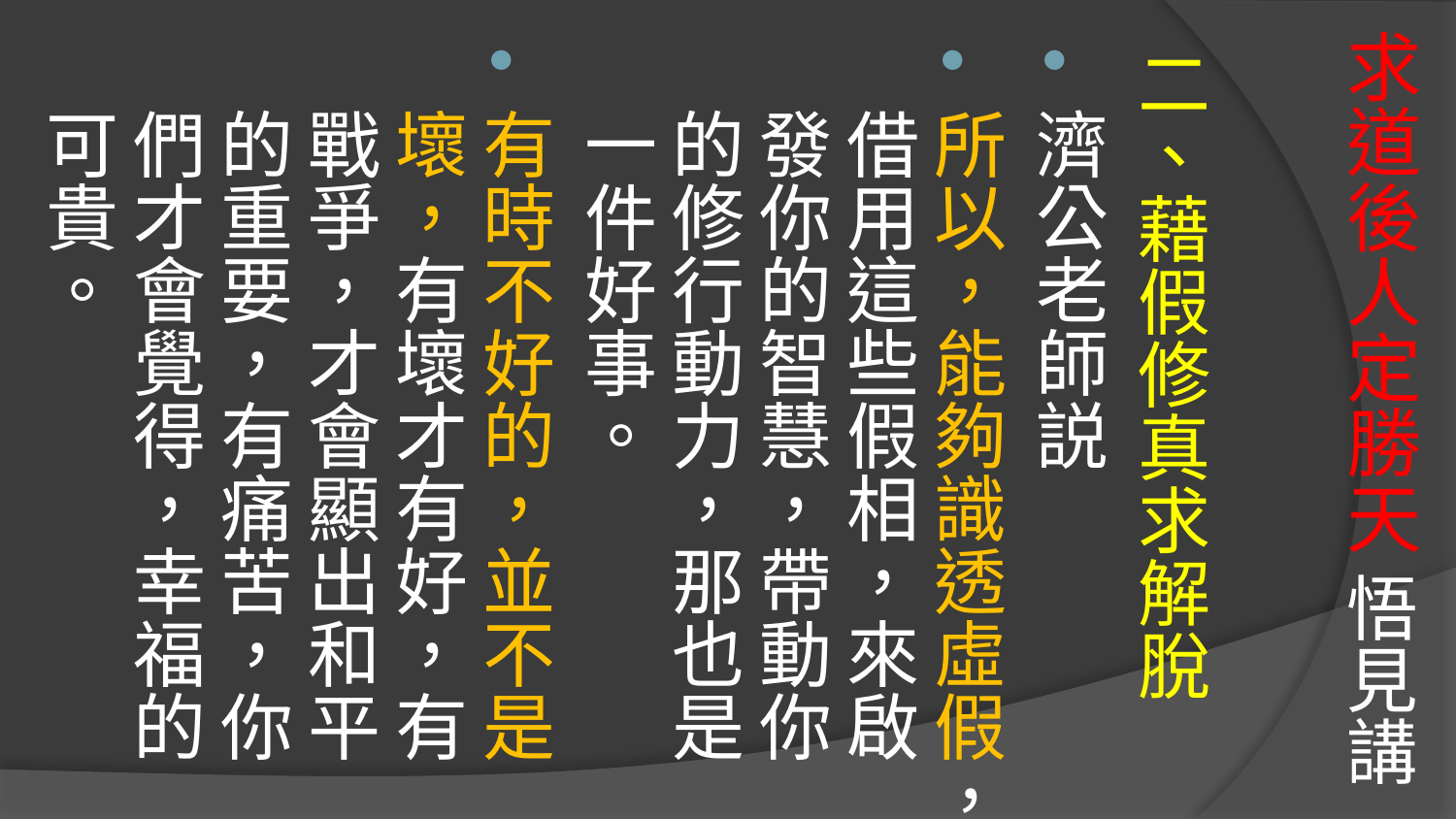

# 求道後人定勝天 悟見講
二、藉假修真求解脫
濟公老師説
所以，能夠識透虛假，借用這些假相，來啟發你的智慧，帶動你的修行動力，那也是一件好事。
有時不好的，並不是壞，有壞才有好，有戰爭，才會顯出和平的重要，有痛苦，你們才會覺得，幸福的可貴。